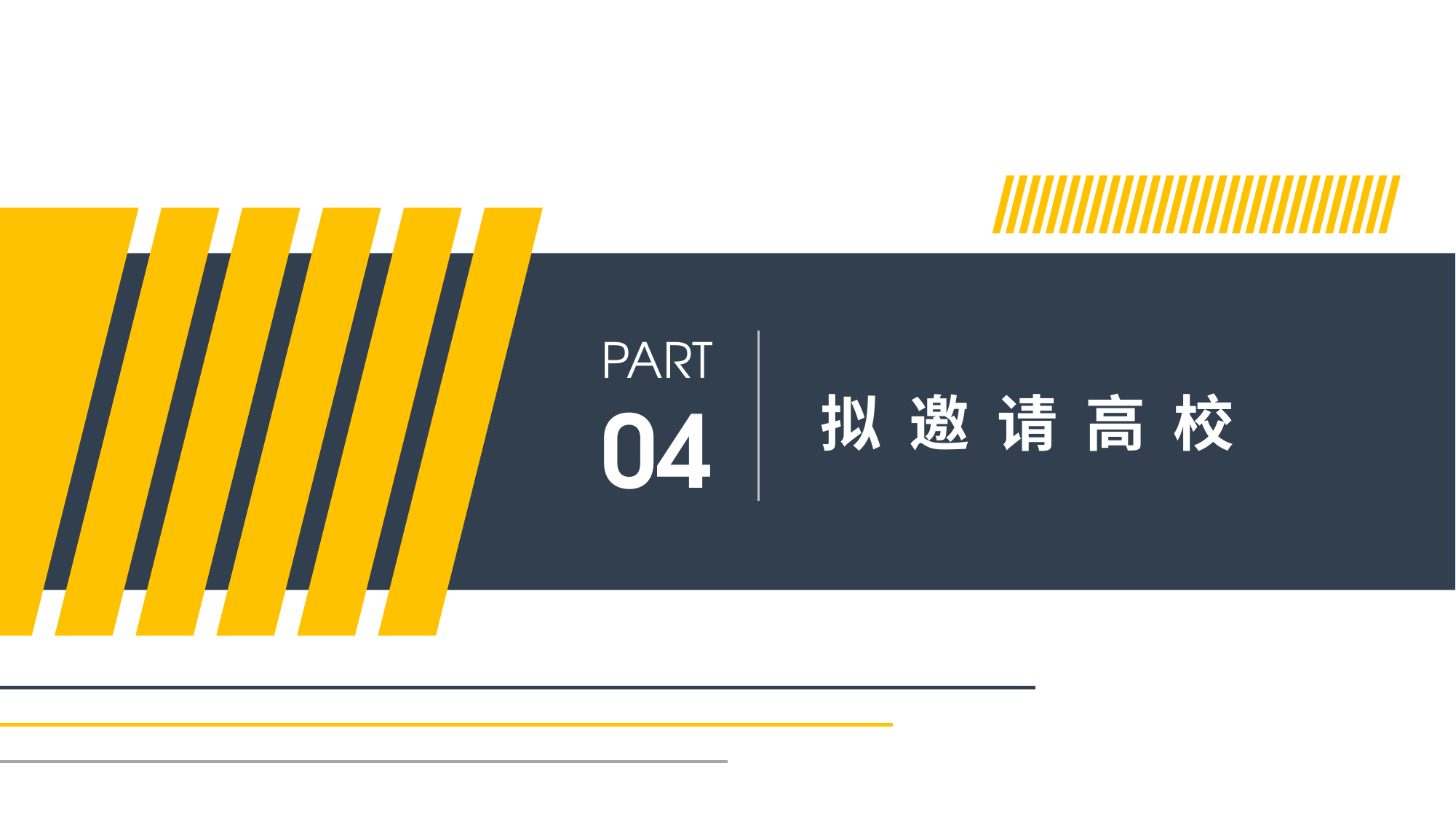

PART
04
拟  邀  请  高  校